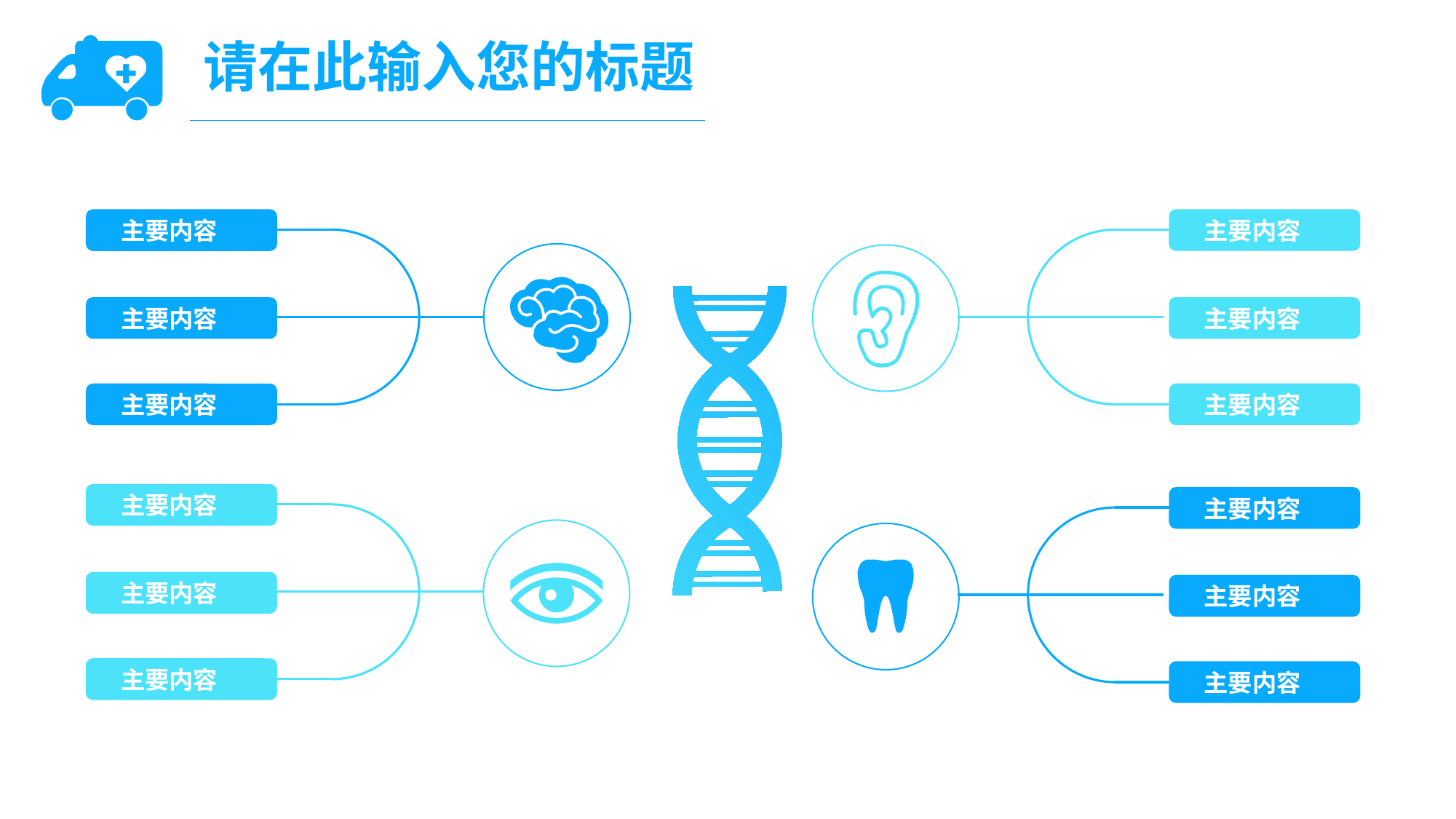

请在此输入您的标题

   主要内容
   主要内容

   主要内容
   主要内容
   主要内容
   主要内容
   主要内容
   主要内容

   主要内容
   主要内容
   主要内容
   主要内容
31